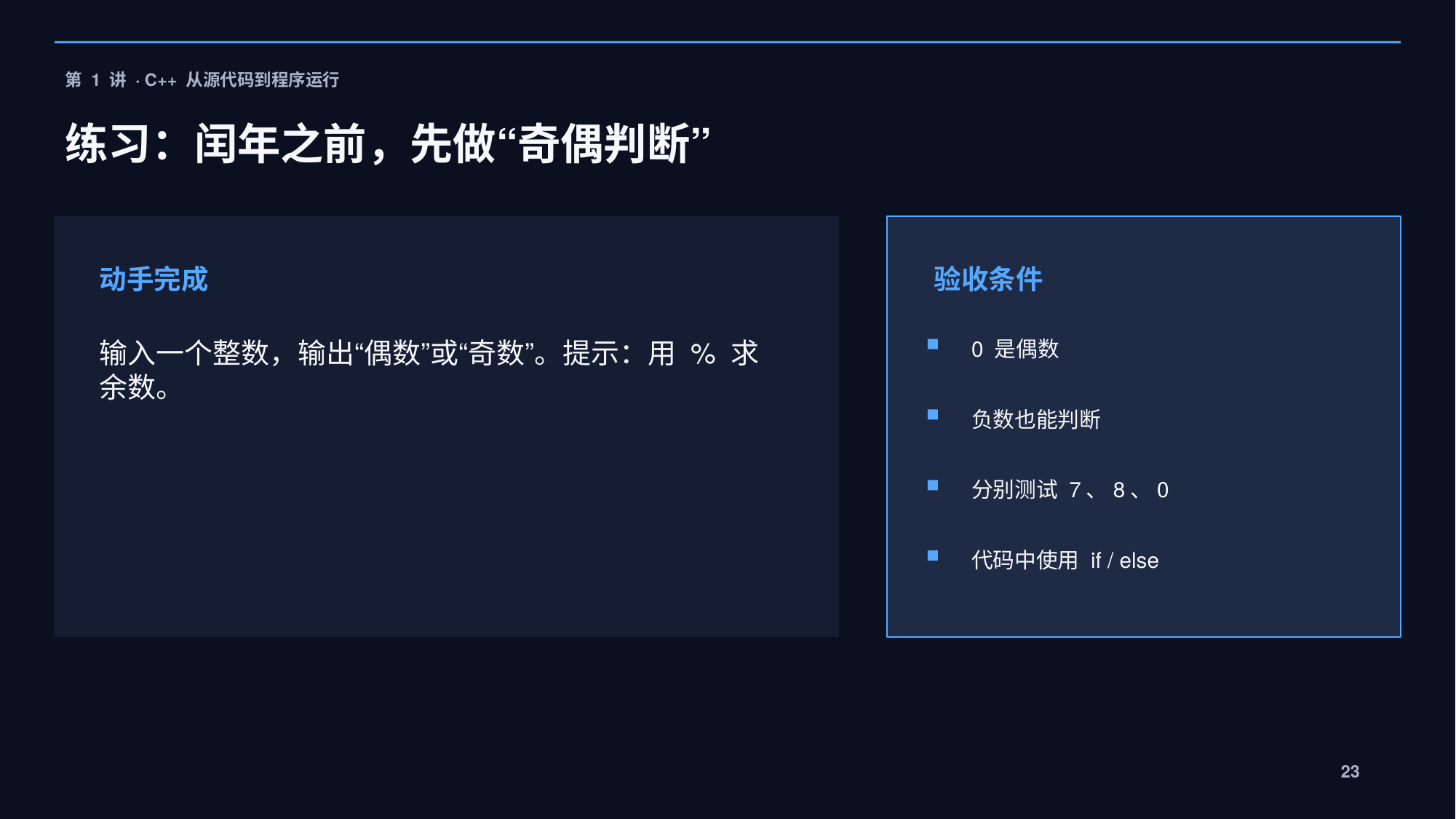

第 1 讲 · C++ 从源代码到程序运行
练习：闰年之前，先做“奇偶判断”

动手完成
验收条件
输入一个整数，输出“偶数”或“奇数”。提示：用 % 求余数。
0 是偶数

负数也能判断

分别测试 7、8、0

代码中使用 if / else

23